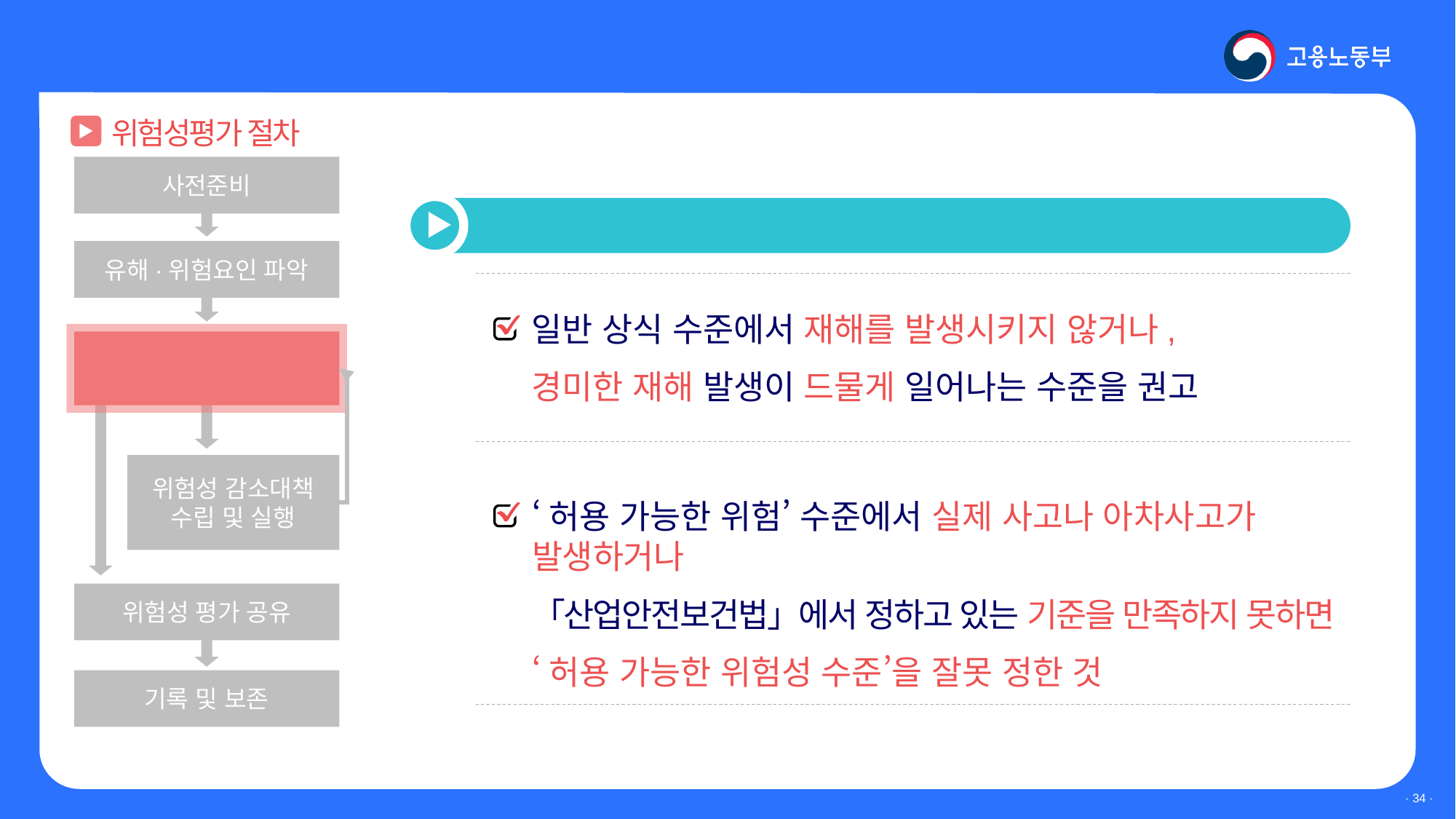

Ⅲ. 위험성평가 실시는 어떻게?
위험성평가 절차

사전준비

유해·위험요인 파악

위험성 결정

위험성 감소대책
수립 및 실행
위험성 평가 공유

기록 및 보존

      허용 가능한 위험성의 수준이란?

일반 상식 수준에서 재해를 발생시키지 않거나,
경미한 재해 발생이 드물게 일어나는 수준을 권고

‘허용 가능한 위험’ 수준에서 실제 사고나 아차사고가 발생하거나
「산업안전보건법」에서 정하고 있는 기준을 만족하지 못하면
‘허용 가능한 위험성 수준’을 잘못 정한 것

· 34 ·